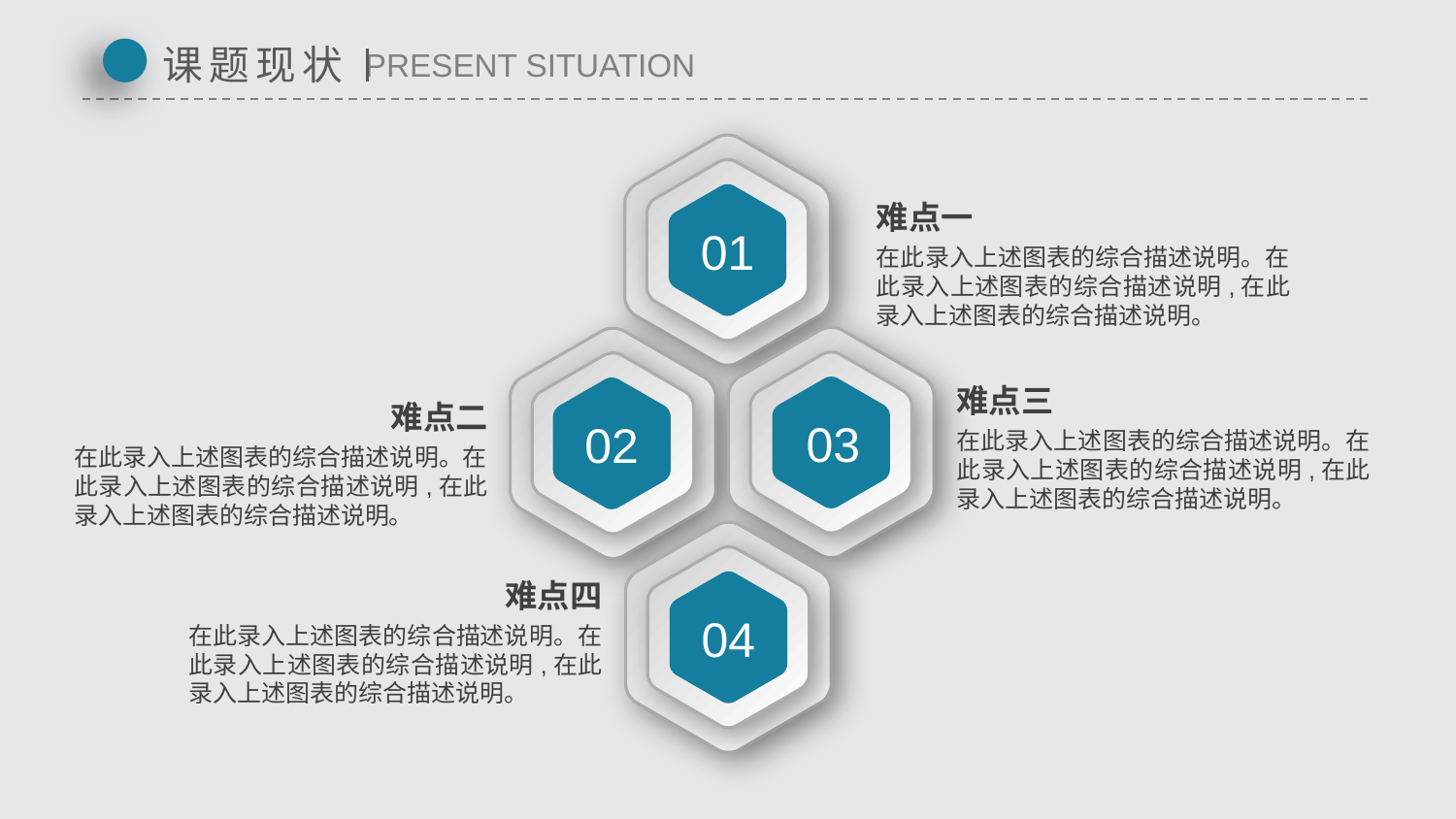

课题现状
PRESENT SITUATION

01
难点一
在此录入上述图表的综合描述说明。在此录入上述图表的综合描述说明,在此录入上述图表的综合描述说明。

03

02
难点三
在此录入上述图表的综合描述说明。在此录入上述图表的综合描述说明,在此录入上述图表的综合描述说明。
难点二
在此录入上述图表的综合描述说明。在此录入上述图表的综合描述说明,在此录入上述图表的综合描述说明。

04
难点四
在此录入上述图表的综合描述说明。在此录入上述图表的综合描述说明,在此录入上述图表的综合描述说明。